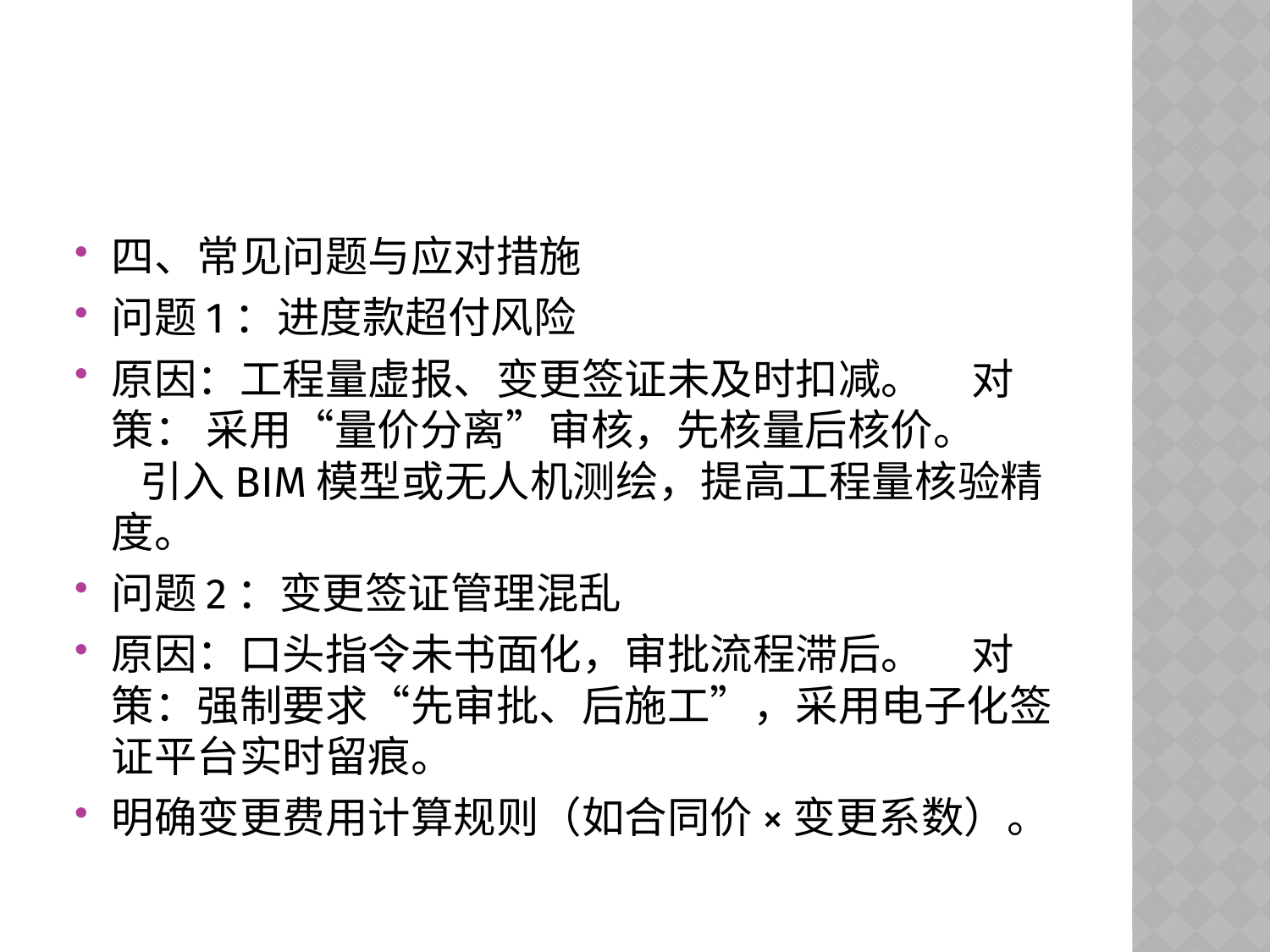

#
四、常见问题与应对措施
问题1：进度款超付风险
原因：工程量虚报、变更签证未及时扣减。     对策： 采用“量价分离”审核，先核量后核价。            引入BIM模型或无人机测绘，提高工程量核验精度。
问题2：变更签证管理混乱
原因：口头指令未书面化，审批流程滞后。     对策：强制要求“先审批、后施工”，采用电子化签证平台实时留痕。
明确变更费用计算规则（如合同价×变更系数）。